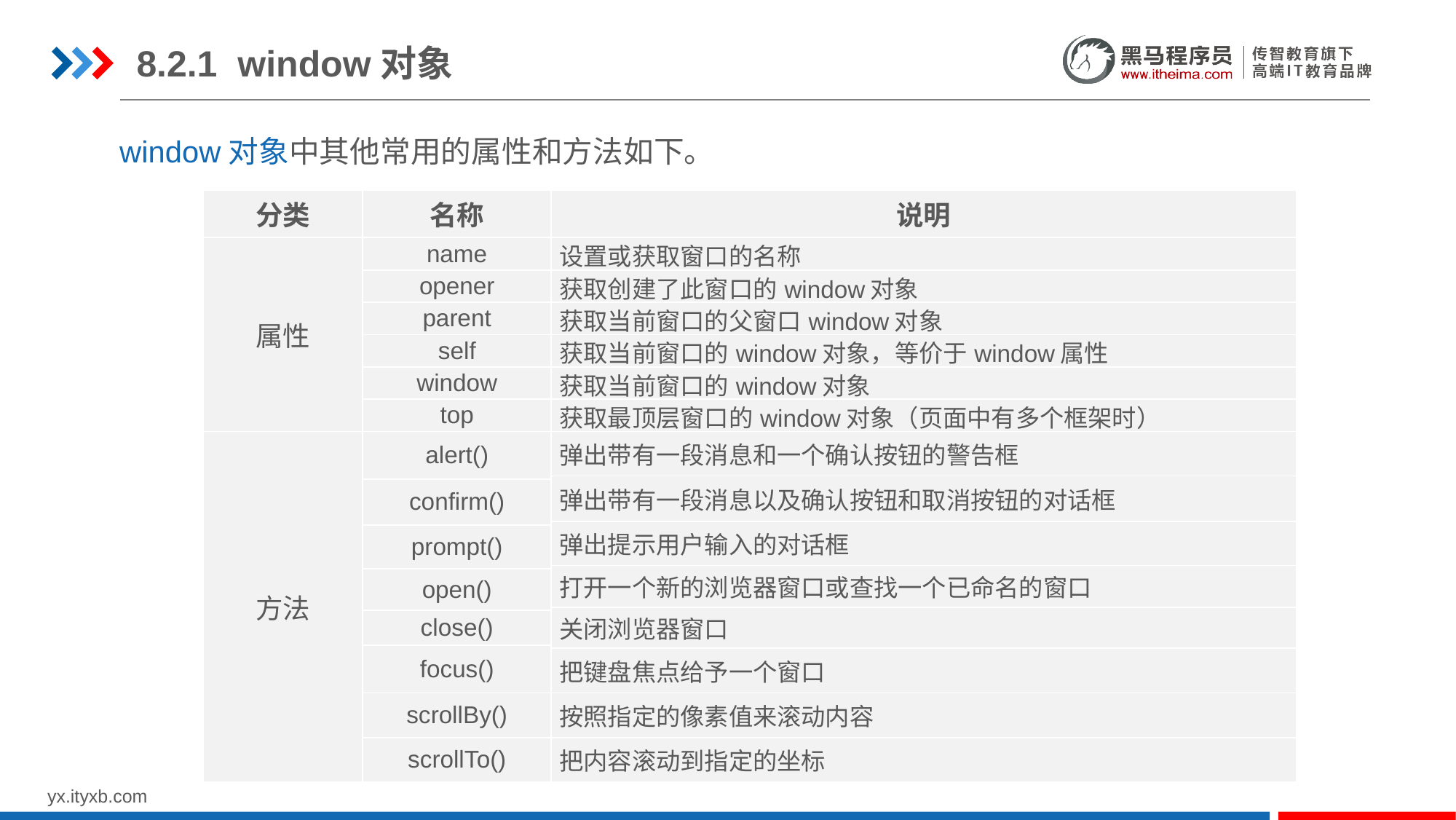

8.2.1  window对象
window对象中其他常用的属性和方法如下。
| 分类 | 名称 | 说明 |
| --- | --- | --- |
| 属性 | name | 设置或获取窗口的名称 |
|  | opener | 获取创建了此窗口的window对象 |
|  | parent | 获取当前窗口的父窗口window对象 |
|  | self | 获取当前窗口的window对象，等价于window属性 |
|  | window | 获取当前窗口的window对象 |
|  | top | 获取最顶层窗口的window对象（页面中有多个框架时） |
| 方法 | alert() | 弹出带有一段消息和一个确认按钮的警告框 |
|  |  | 弹出带有一段消息以及确认按钮和取消按钮的对话框 |
|  | confirm() |  |
|  |  | 弹出提示用户输入的对话框 |
|  | prompt() |  |
|  |  | 打开一个新的浏览器窗口或查找一个已命名的窗口 |
|  | open() |  |
|  |  | 关闭浏览器窗口 |
|  | close() |  |
|  | focus() |  |
|  |  | 把键盘焦点给予一个窗口 |
|  | scrollBy() | 按照指定的像素值来滚动内容 |
|  | scrollTo() | 把内容滚动到指定的坐标 |